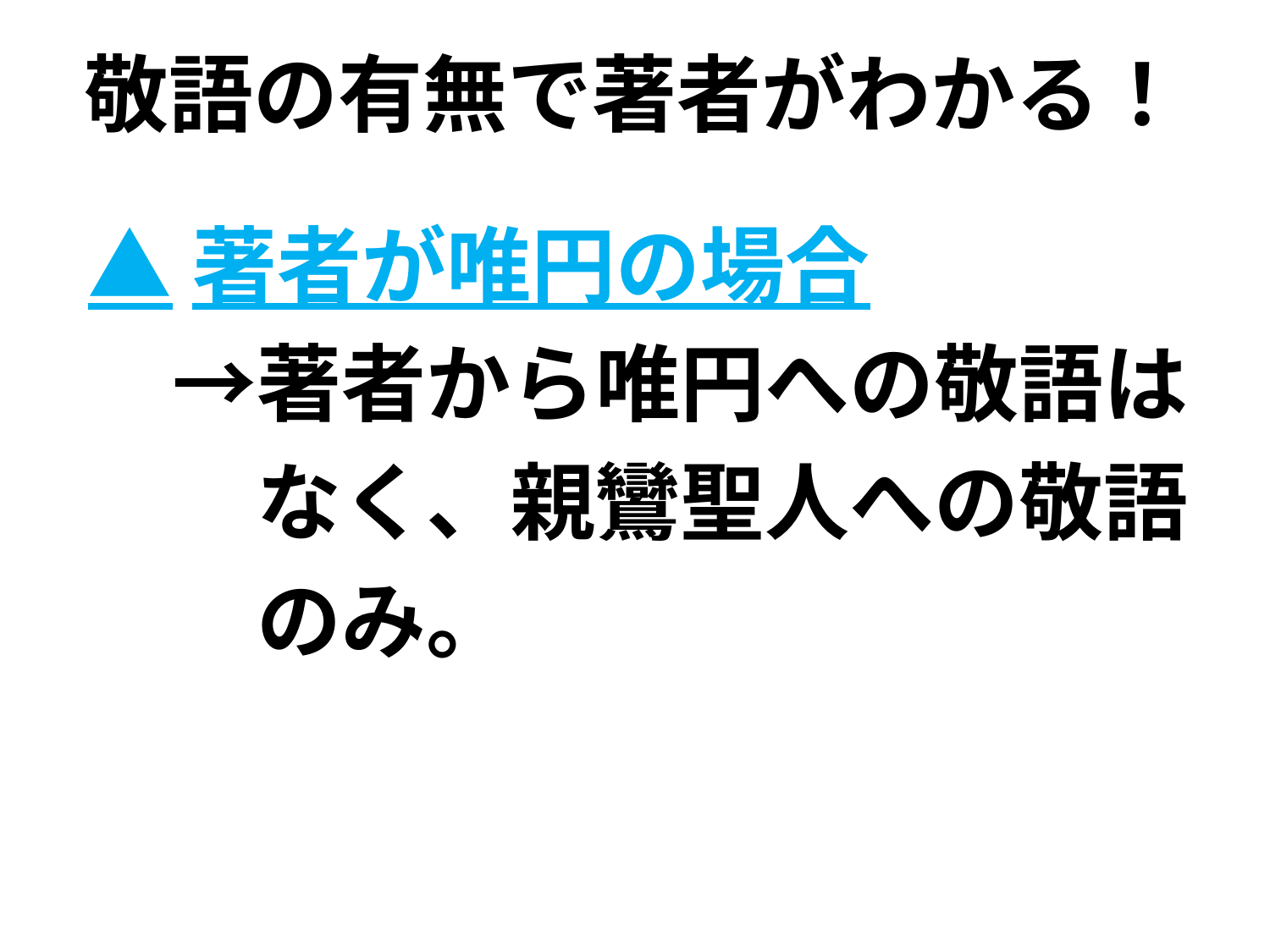

敬語の有無で著者がわかる！

▲著者が唯円の場合
　→著者から唯円への敬語は
　　なく、親鸞聖人への敬語
　　のみ。